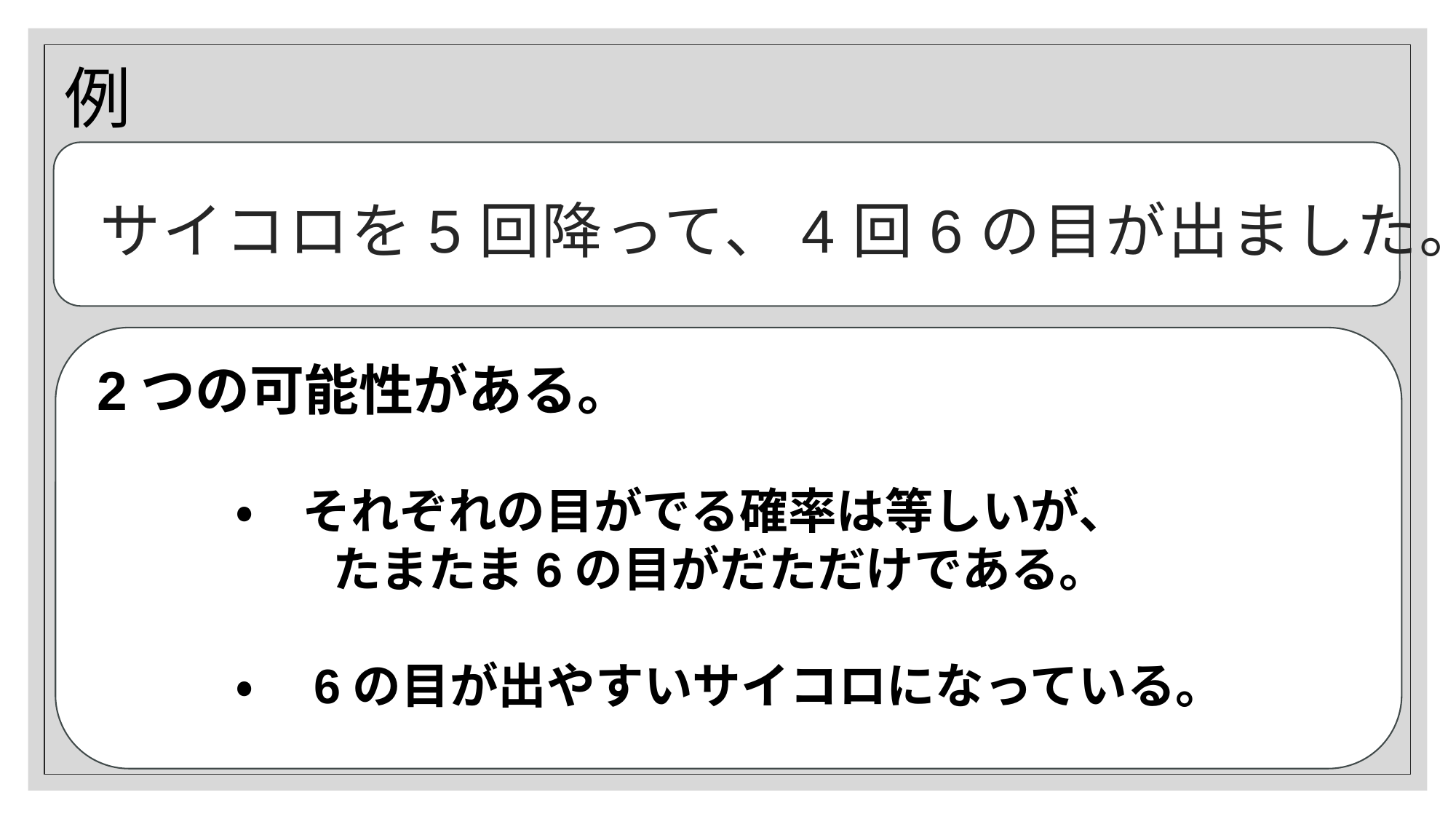

例

# サイコロを5回降って、4回6の目が出ました。
・　それぞれの目がでる確率は等しいが、
　　　たまたま6の目がだただけである。

　・　6の目が出やすいサイコロになっている。
2つの可能性がある。
・　それぞれの目がでる確率は等しいが、
　　たまたま6の目がだただけである。

・　6の目が出やすいサイコロになっている。